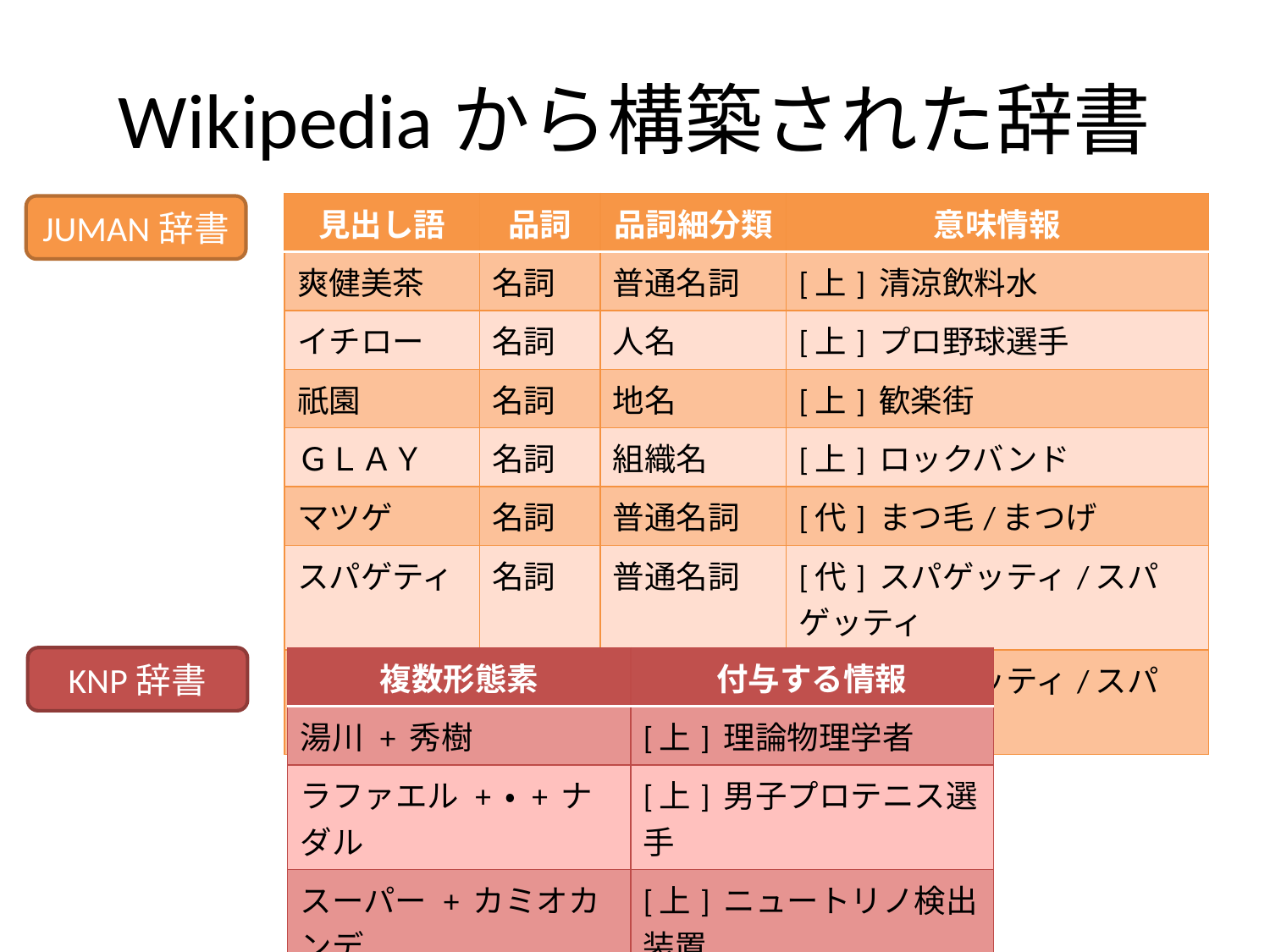

# Wikipediaから構築された辞書
| 見出し語 | 品詞 | 品詞細分類 | 意味情報 |
| --- | --- | --- | --- |
| 爽健美茶 | 名詞 | 普通名詞 | [上] 清涼飲料水 |
| イチロー | 名詞 | 人名 | [上] プロ野球選手 |
| 祇園 | 名詞 | 地名 | [上] 歓楽街 |
| ＧＬＡＹ | 名詞 | 組織名 | [上] ロックバンド |
| マツゲ | 名詞 | 普通名詞 | [代] まつ毛/まつげ |
| スパゲティ | 名詞 | 普通名詞 | [代] スパゲッティ/スパゲッティ |
| スパゲティー | 名詞 | 普通名詞 | [代] スパゲッティ/スパゲッティ |
JUMAN辞書
KNP辞書
| 複数形態素 | 付与する情報 |
| --- | --- |
| 湯川 + 秀樹 | [上] 理論物理学者 |
| ラファエル + ・ + ナダル | [上] 男子プロテニス選手 |
| スーパー + カミオカンデ | [上] ニュートリノ検出装置 |
| ThinkPad + 600 | [上] ノートパソコン |